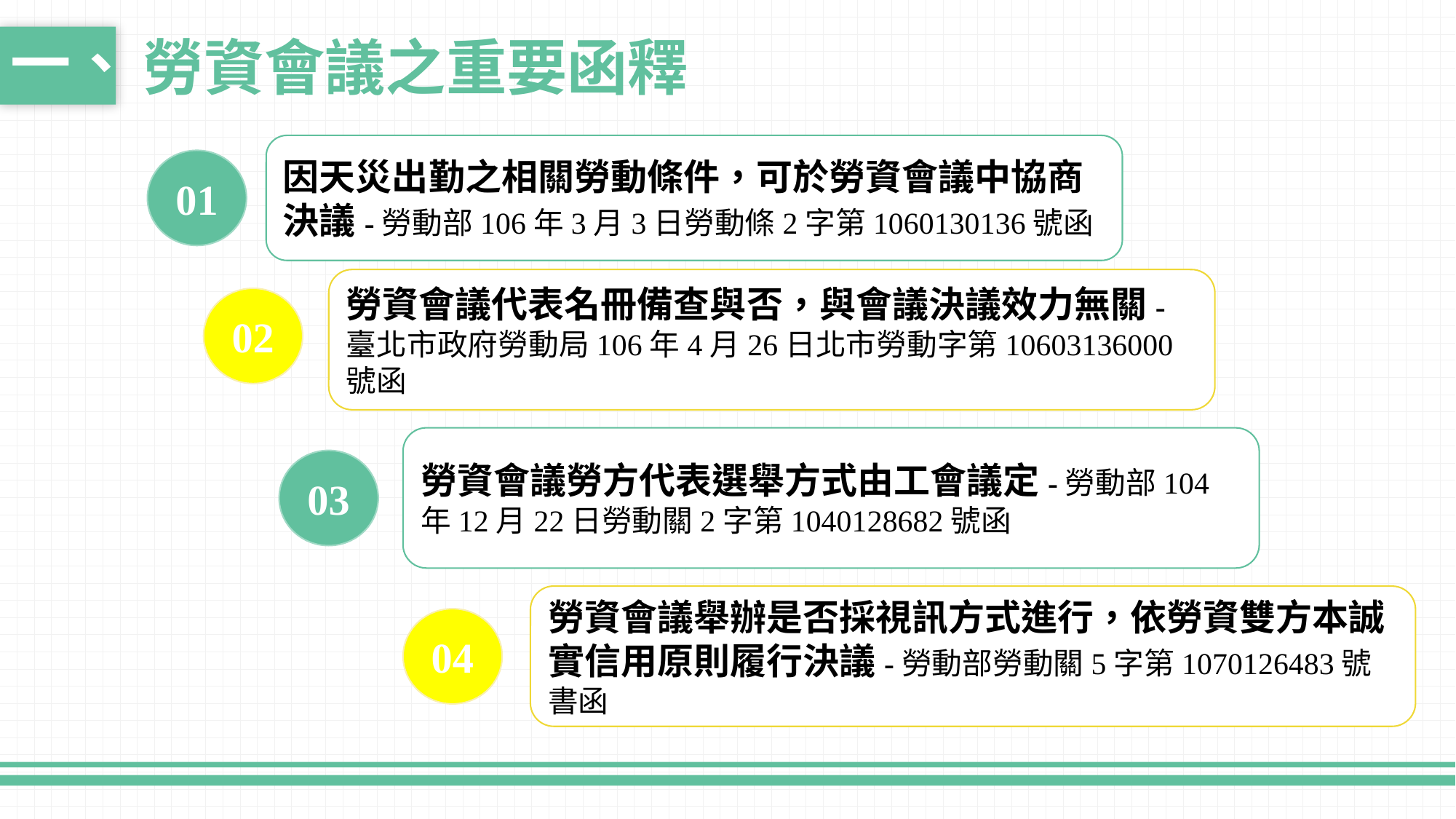

一、
勞資會議之重要函釋
因天災出勤之相關勞動條件，可於勞資會議中協商決議-勞動部106年3月3日勞動條2字第1060130136號函
01
勞資會議代表名冊備查與否，與會議決議效力無關-
臺北市政府勞動局106年4月26日北市勞動字第10603136000號函
02
勞資會議勞方代表選舉方式由工會議定-勞動部104年12月22日勞動關2字第1040128682號函
03
勞資會議舉辦是否採視訊方式進行，依勞資雙方本誠實信用原則履行決議-勞動部勞動關5字第1070126483號書函
04